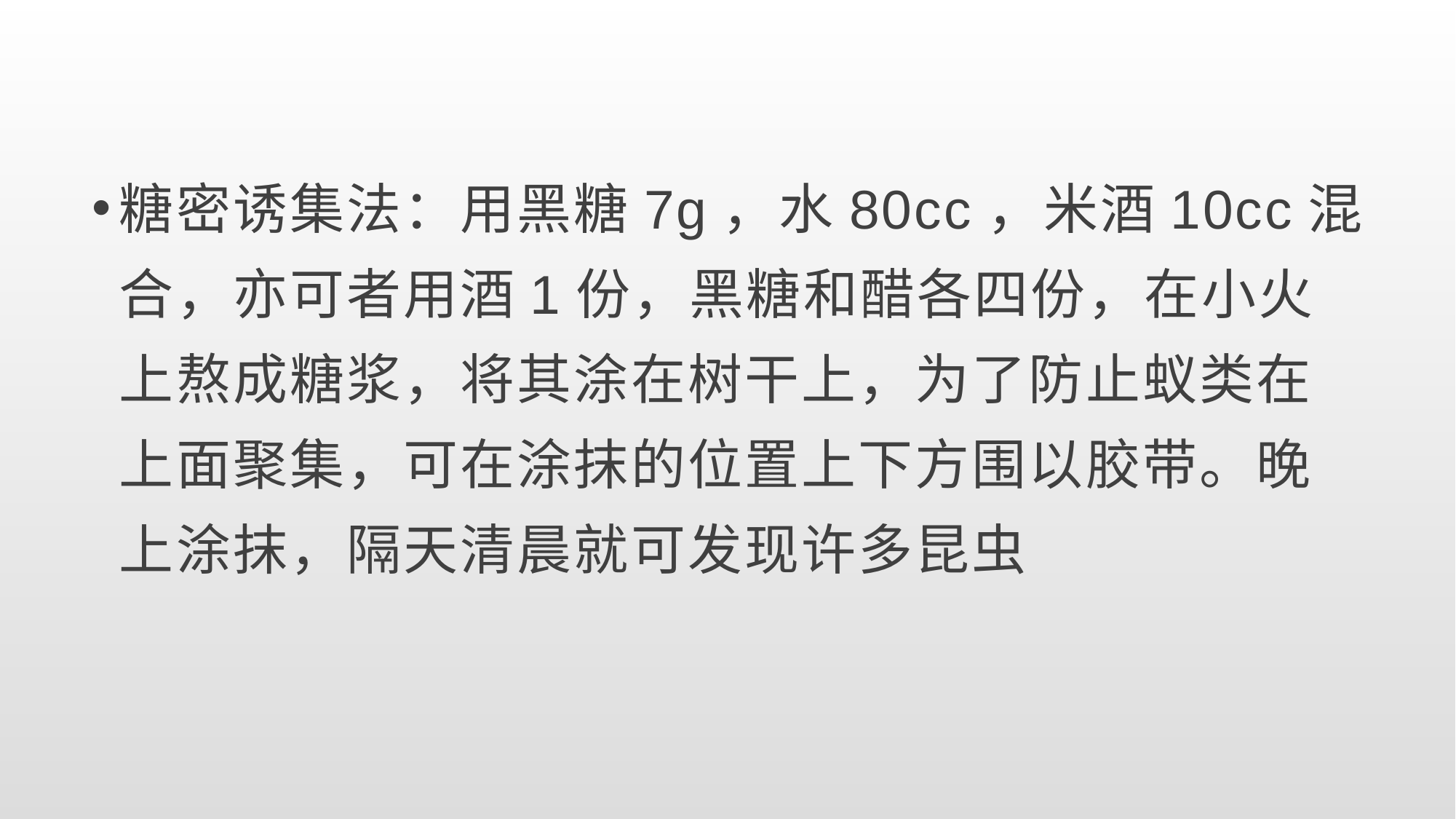

#
糖密诱集法：用黑糖7g，水80cc，米酒10cc混合，亦可者用酒1份，黑糖和醋各四份，在小火上熬成糖浆，将其涂在树干上，为了防止蚁类在上面聚集，可在涂抹的位置上下方围以胶带。晚上涂抹，隔天清晨就可发现许多昆虫